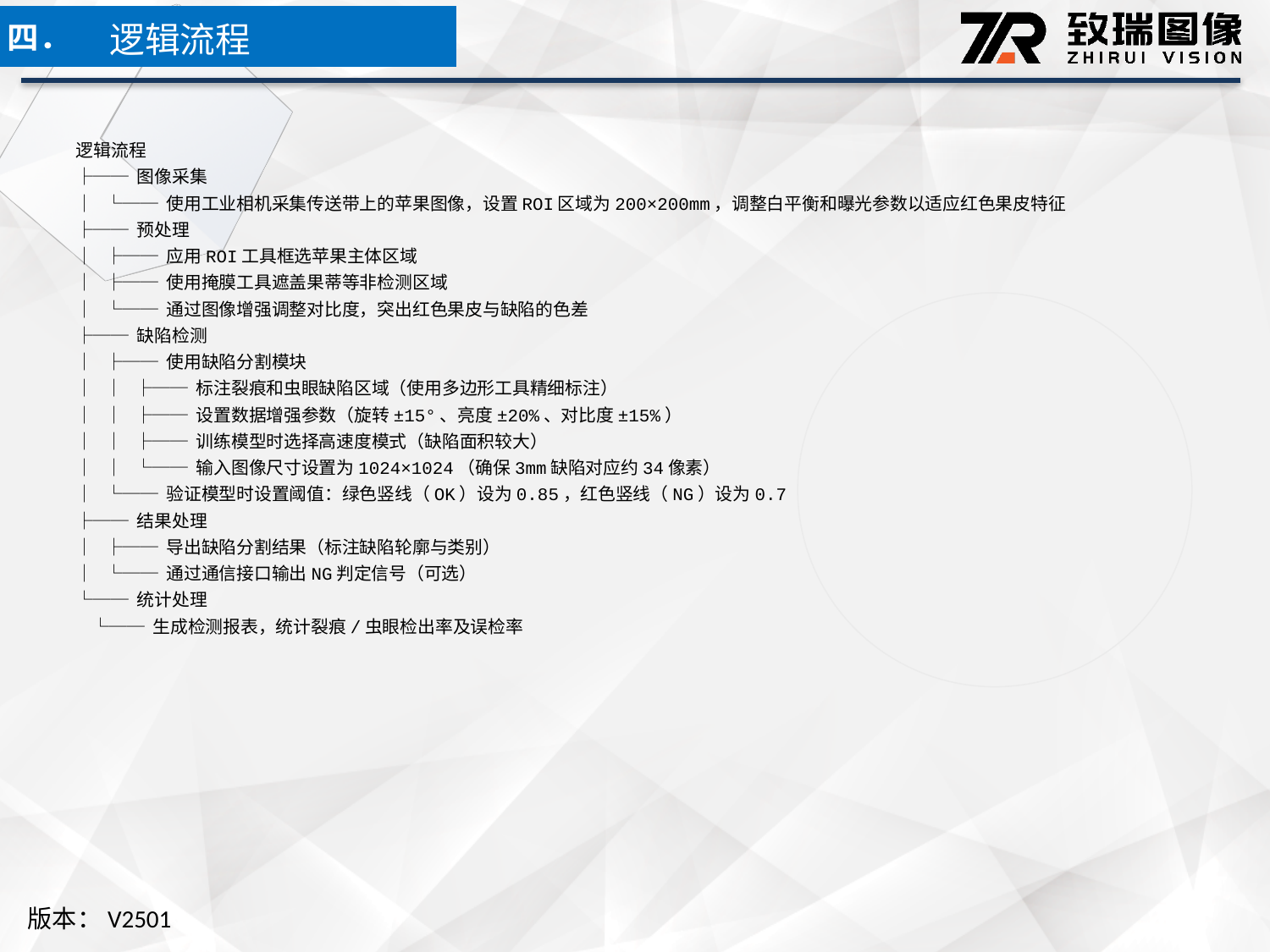

逻辑流程
四．

逻辑流程
├── 图像采集
│   └── 使用工业相机采集传送带上的苹果图像，设置ROI区域为200×200mm，调整白平衡和曝光参数以适应红色果皮特征
├── 预处理
│   ├── 应用ROI工具框选苹果主体区域
│   ├── 使用掩膜工具遮盖果蒂等非检测区域
│   └── 通过图像增强调整对比度，突出红色果皮与缺陷的色差
├── 缺陷检测
│   ├── 使用缺陷分割模块
│   │   ├── 标注裂痕和虫眼缺陷区域（使用多边形工具精细标注）
│   │   ├── 设置数据增强参数（旋转±15°、亮度±20%、对比度±15%）
│   │   ├── 训练模型时选择高速度模式（缺陷面积较大）
│   │   └── 输入图像尺寸设置为1024×1024（确保3mm缺陷对应约34像素）
│   └── 验证模型时设置阈值：绿色竖线（OK）设为0.85，红色竖线（NG）设为0.7
├── 结果处理
│   ├── 导出缺陷分割结果（标注缺陷轮廓与类别）
│   └── 通过通信接口输出NG判定信号（可选）
└── 统计处理
    └── 生成检测报表，统计裂痕/虫眼检出率及误检率